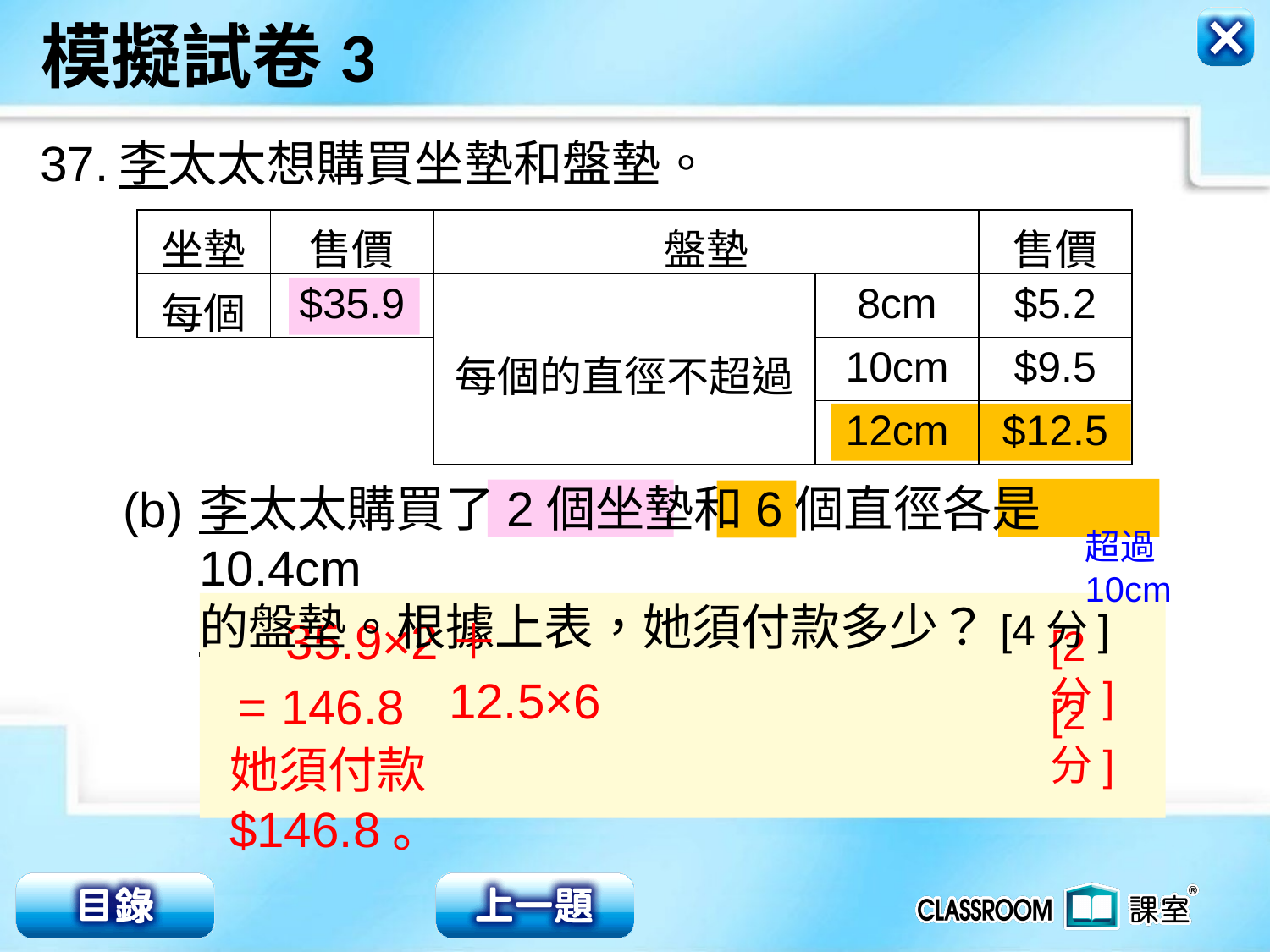

37.
李太太想購買坐墊和盤墊。
| 坐墊 | 售價 | 盤墊 |  | 售價 |
| --- | --- | --- | --- | --- |
| 每個 | $35.9 |  | 8cm | $5.2 |
|  |  | 每個的直徑不超過 | 10cm | $9.5 |
|  |  |  | 12cm | $12.5 |

(b)
李太太購買了2個坐墊和6個直徑各是10.4cm
的盤墊。根據上表，她須付款多少？[4分]

超過10cm

李太太購買了2個坐墊和6個直徑各是10.4cm
的盤墊。根據上表，她須付款多少？ [4分]
35.9×2
＋12.5×6
[2分]
= 146.8
[2分]
她須付款$146.8。